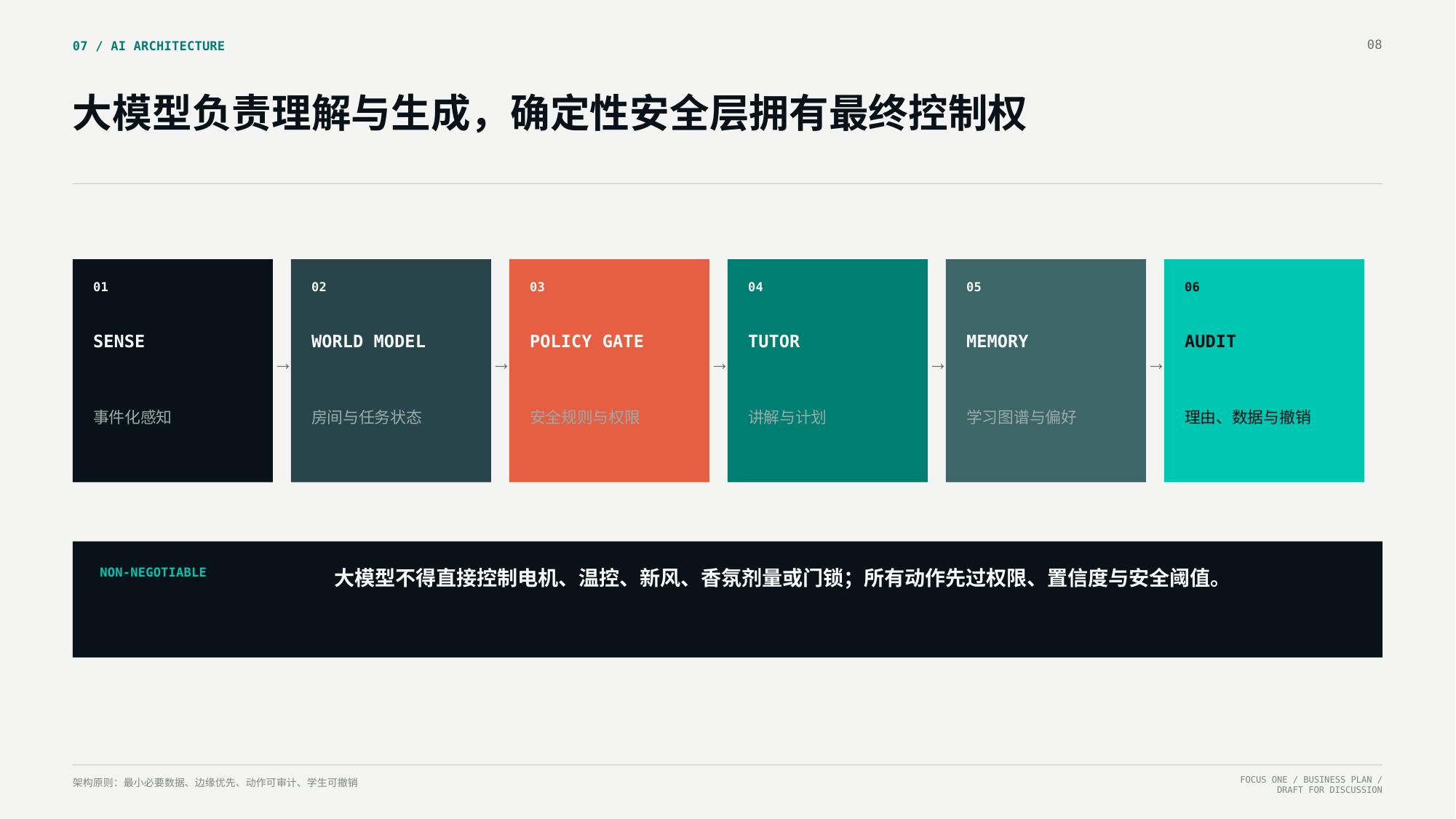

08
07 / AI ARCHITECTURE
大模型负责理解与生成，确定性安全层拥有最终控制权

01
02
03
04
05
06
SENSE
WORLD MODEL
POLICY GATE
TUTOR
MEMORY
AUDIT
→
→
→
→
→
事件化感知
房间与任务状态
安全规则与权限
讲解与计划
学习图谱与偏好
理由、数据与撤销

大模型不得直接控制电机、温控、新风、香氛剂量或门锁；所有动作先过权限、置信度与安全阈值。
NON-NEGOTIABLE

架构原则：最小必要数据、边缘优先、动作可审计、学生可撤销
FOCUS ONE / BUSINESS PLAN / DRAFT FOR DISCUSSION